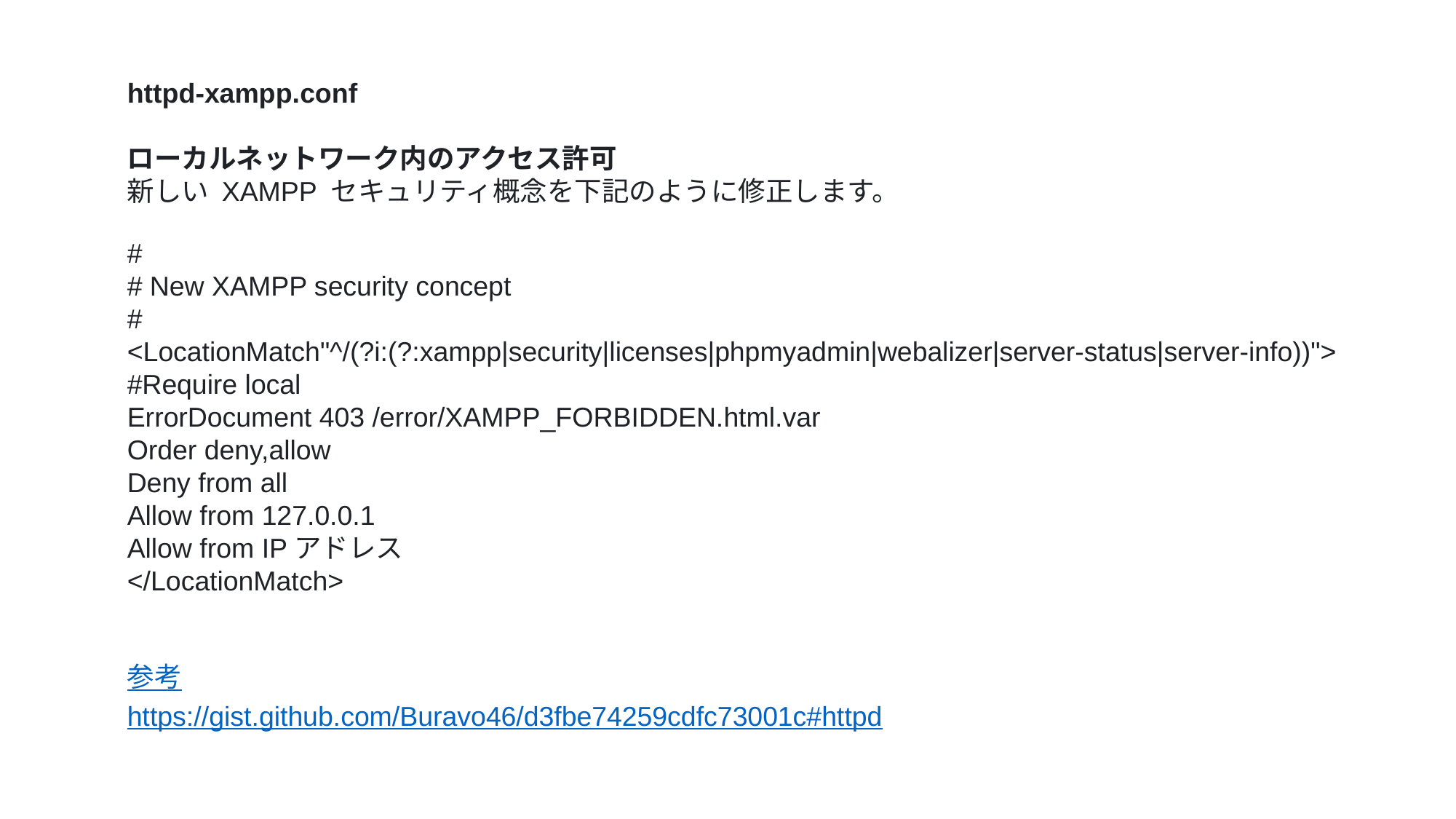

httpd-xampp.conf

ローカルネットワーク内のアクセス許可
新しい XAMPP セキュリティ概念を下記のように修正します。
#
# New XAMPP security concept
#
<LocationMatch"^/(?i:(?:xampp|security|licenses|phpmyadmin|webalizer|server-status|server-info))"> #Require local
ErrorDocument 403 /error/XAMPP_FORBIDDEN.html.var
Order deny,allow
Deny from all
Allow from 127.0.0.1
Allow from IPアドレス
</LocationMatch>
参考
https://gist.github.com/Buravo46/d3fbe74259cdfc73001c#httpd